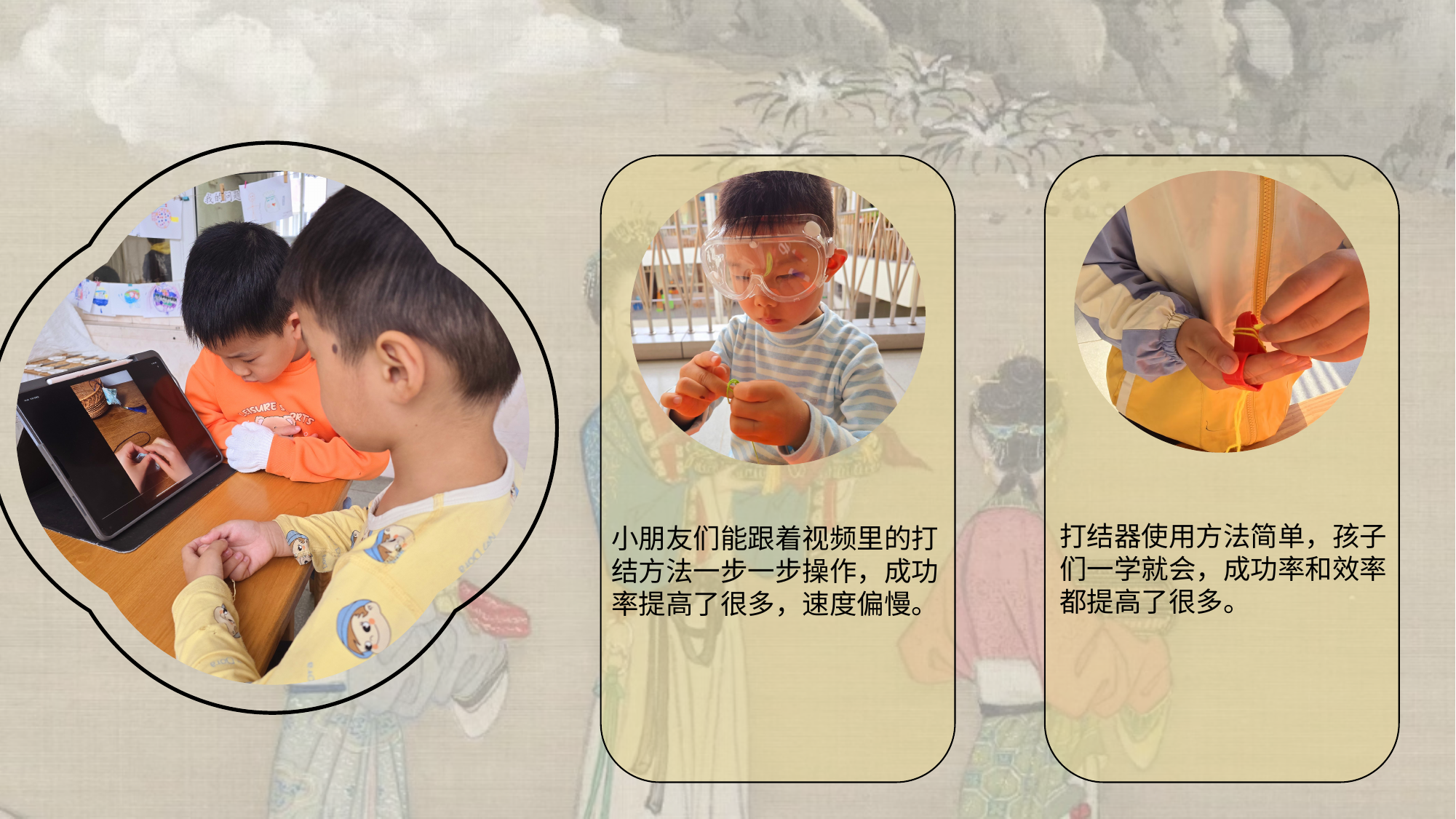

小朋友们能跟着视频里的打结方法一步一步操作，成功率提高了很多，速度偏慢。
打结器使用方法简单，孩子们一学就会，成功率和效率都提高了很多。